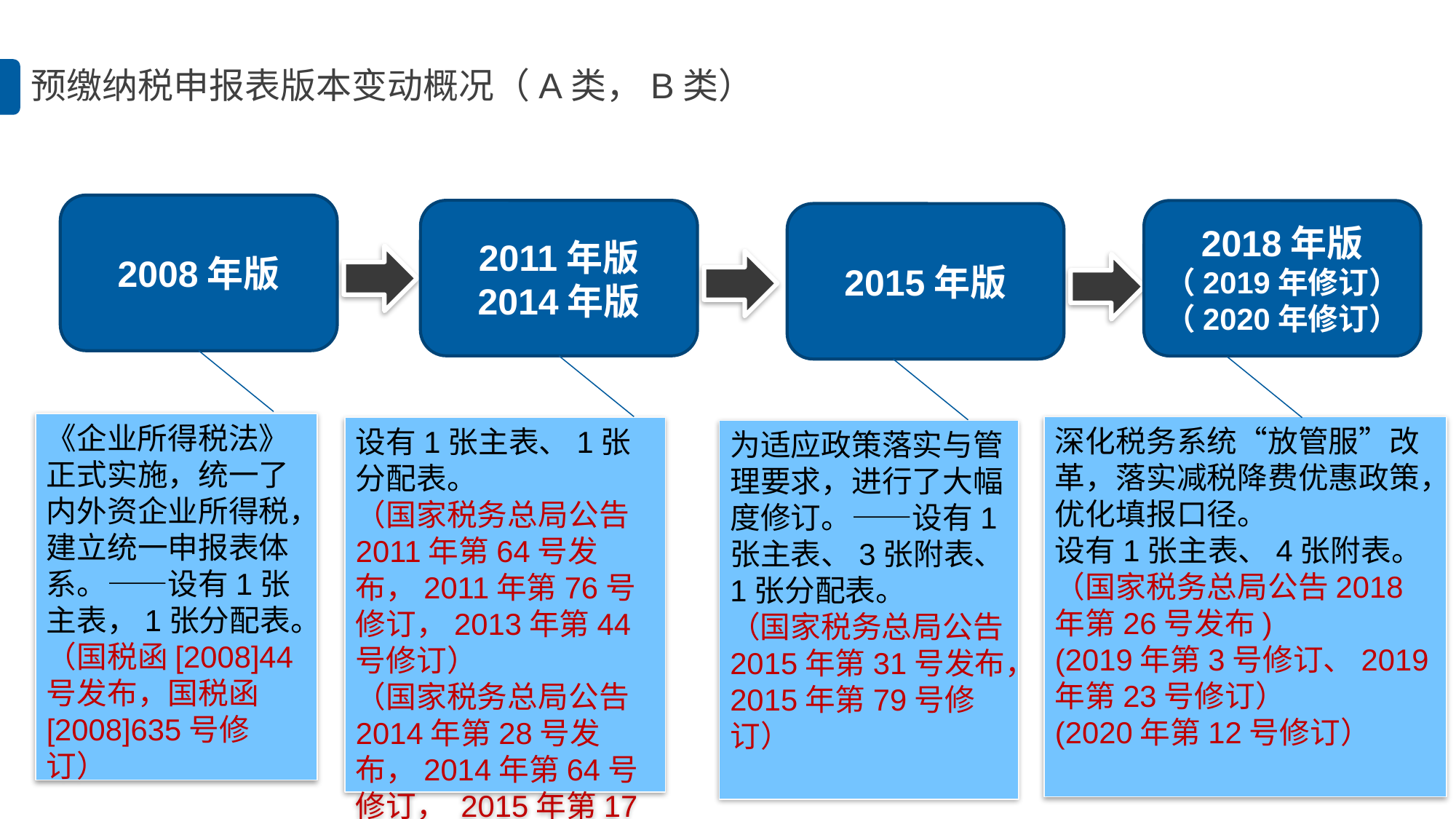

预缴纳税申报表版本变动概况（A类，B类）

2008年版
2011年版
2014年版
2018年版（2019年修订）
（2020年修订）
2015年版
e7d195523061f1c062df869295d8a0a11120349891c27003D2E1C84926AC27B998C4E6DB32CFD86673C8A95AFDAA40B3D72EE1B14BA0CD5ADF6A90DFBF7FD9C4343ADB56E206D0753FACD027C6C9A50526FC4BD1306CADB56A7DBAA1512074E625C97B5E431F2D57A54ED664165DA2BB31E6597E2FE6339A12FD001F8FF7F47DE2221DE1CAD53B509893BF37E2E11D08

《企业所得税法》正式实施，统一了内外资企业所得税，建立统一申报表体系。——设有1张主表，1张分配表。
（国税函[2008]44号发布，国税函[2008]635号修订）
深化税务系统“放管服”改革，落实减税降费优惠政策，优化填报口径。
设有1张主表、4张附表。
（国家税务总局公告2018年第26号发布)
(2019年第3号修订、2019年第23号修订）
(2020年第12号修订）

设有1张主表、1张分配表。
（国家税务总局公告2011年第64号发布，2011年第76号 修订，2013年第44号修订）
（国家税务总局公告2014年第28号发布，2014年第64号修订， 2015年第17号修订）
为适应政策落实与管理要求，进行了大幅度修订。——设有1张主表、3张附表、1张分配表。
（国家税务总局公告2015年第31号发布，2015年第79号修订）